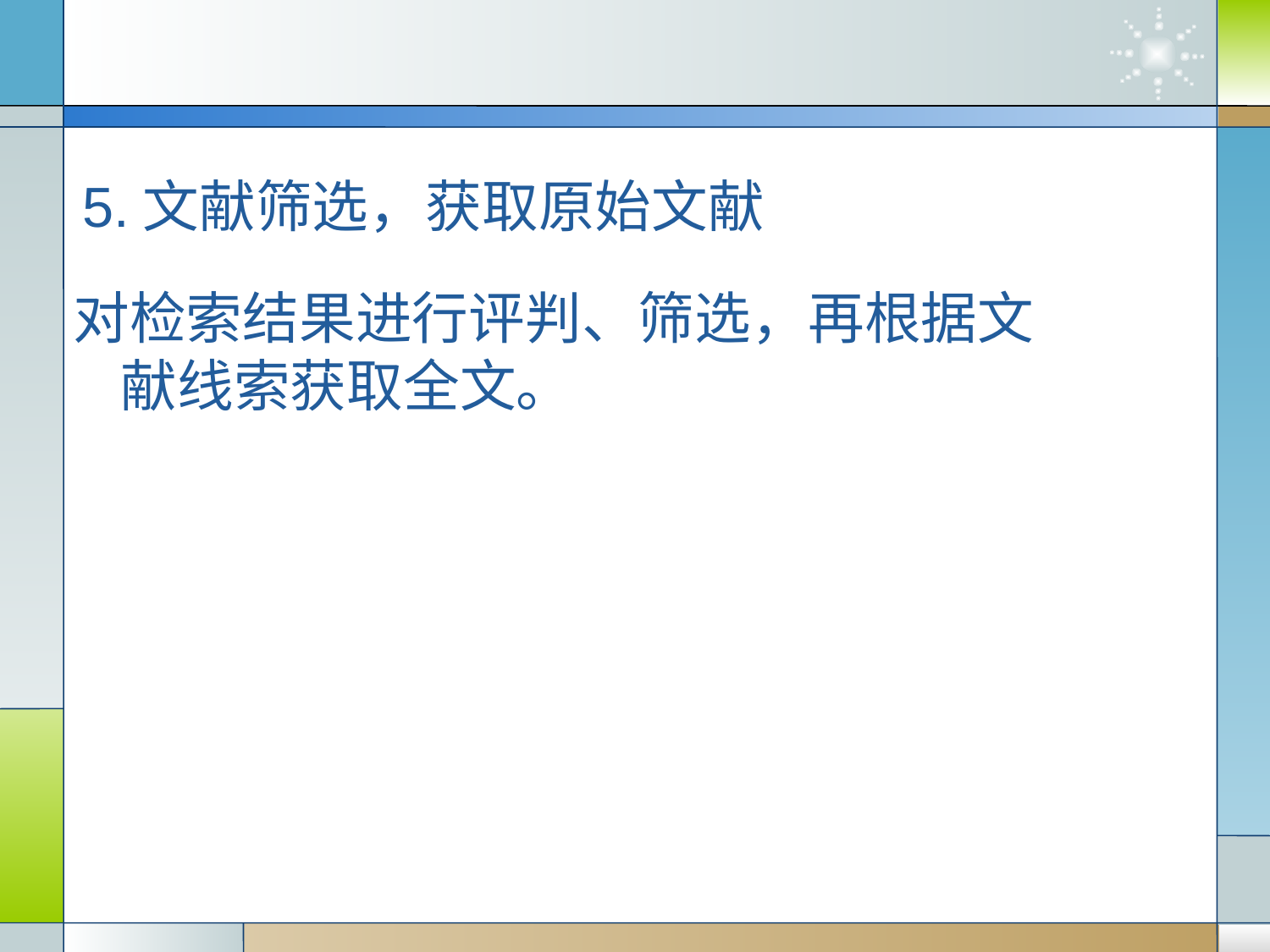

5.文献筛选，获取原始文献
对检索结果进行评判、筛选，再根据文献线索获取全文。